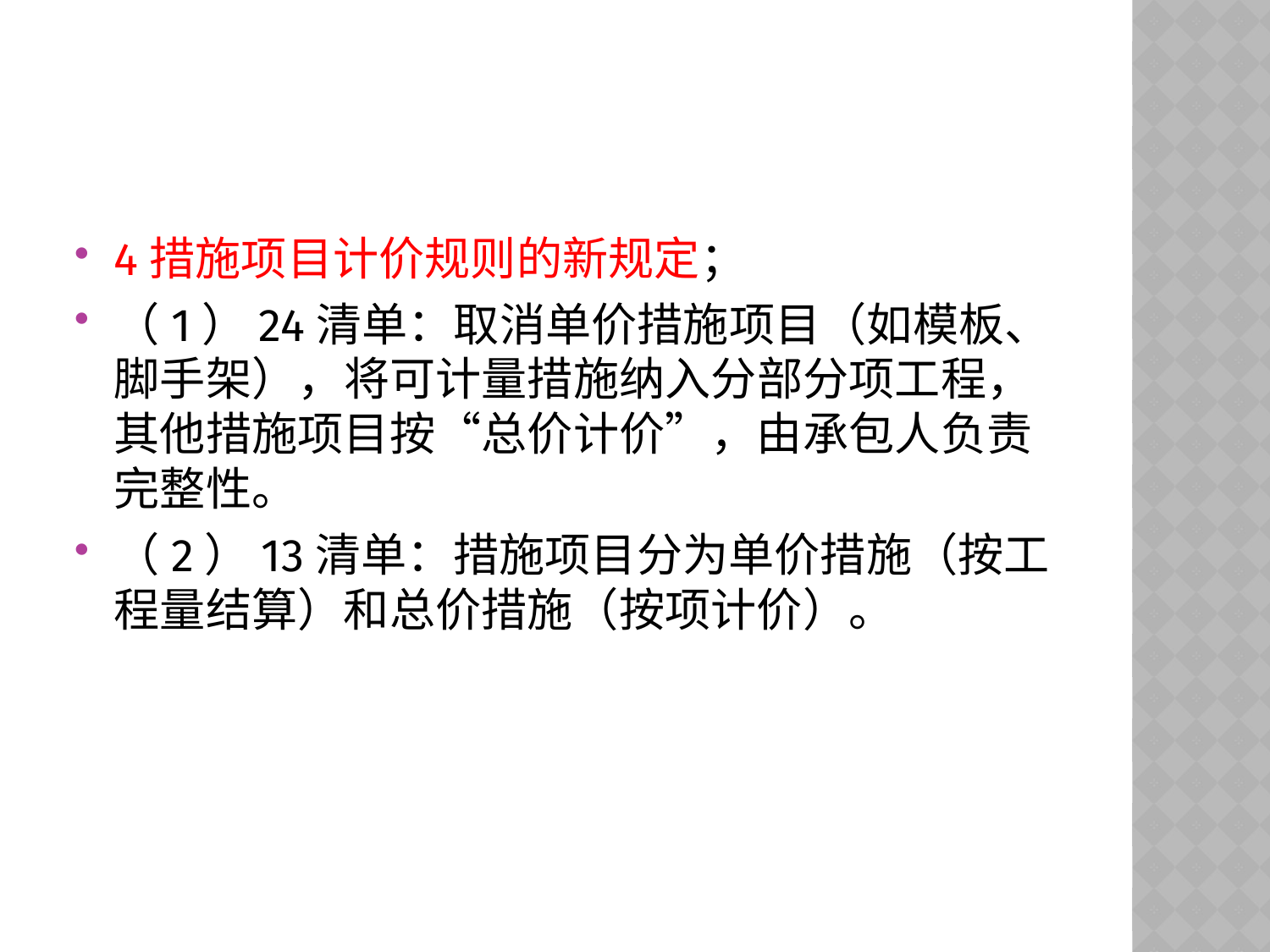

#
4措施项目计价规则的新规定；
（1）24清单：取消单价措施项目（如模板、脚手架），将可计量措施纳入分部分项工程，其他措施项目按“总价计价”，由承包人负责完整性。
（2）13清单：措施项目分为单价措施（按工程量结算）和总价措施（按项计价）。